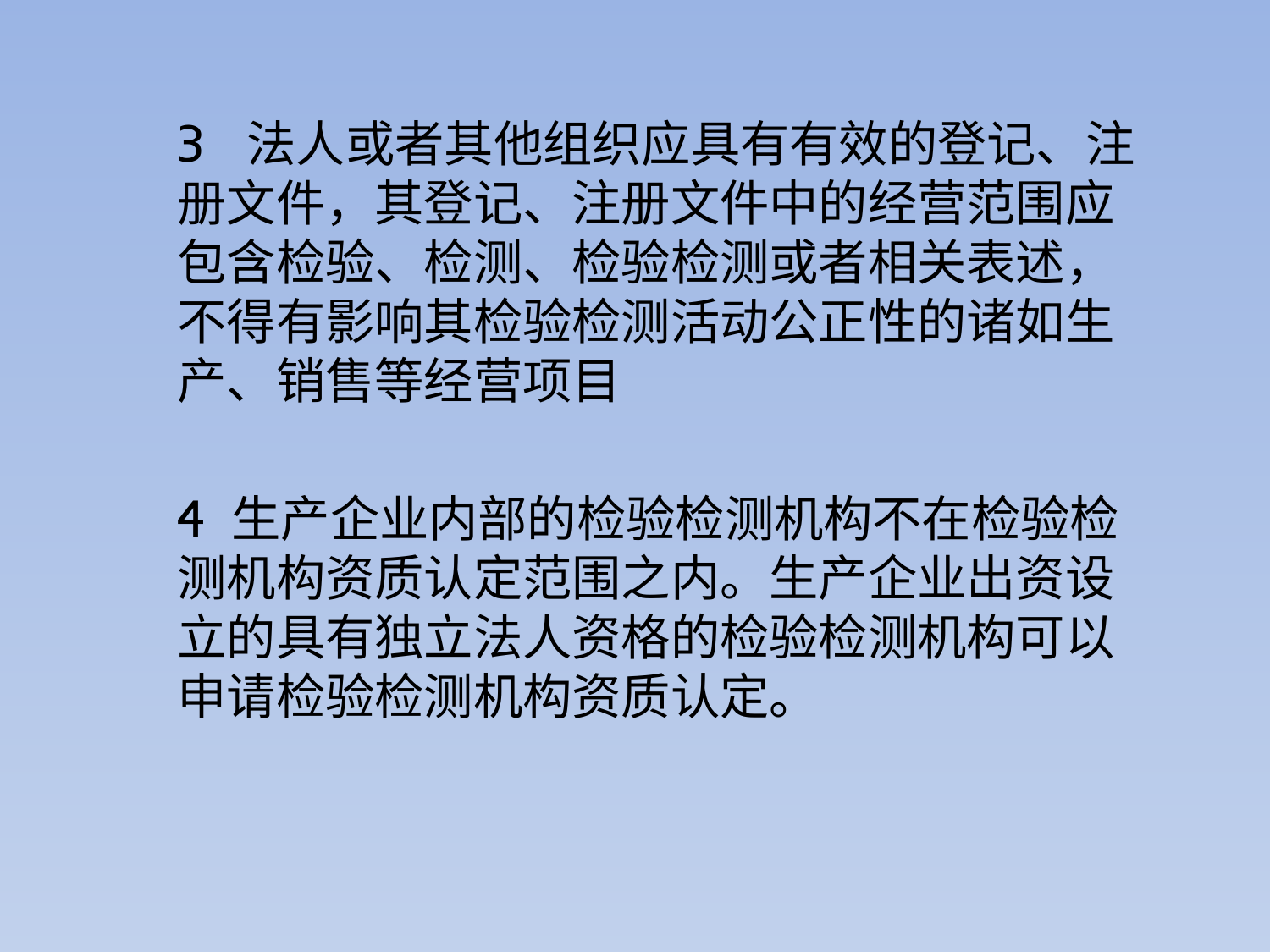

3  法人或者其他组织应具有有效的登记、注册文件，其登记、注册文件中的经营范围应包含检验、检测、检验检测或者相关表述，不得有影响其检验检测活动公正性的诸如生产、销售等经营项目

4 生产企业内部的检验检测机构不在检验检测机构资质认定范围之内。生产企业出资设立的具有独立法人资格的检验检测机构可以申请检验检测机构资质认定。